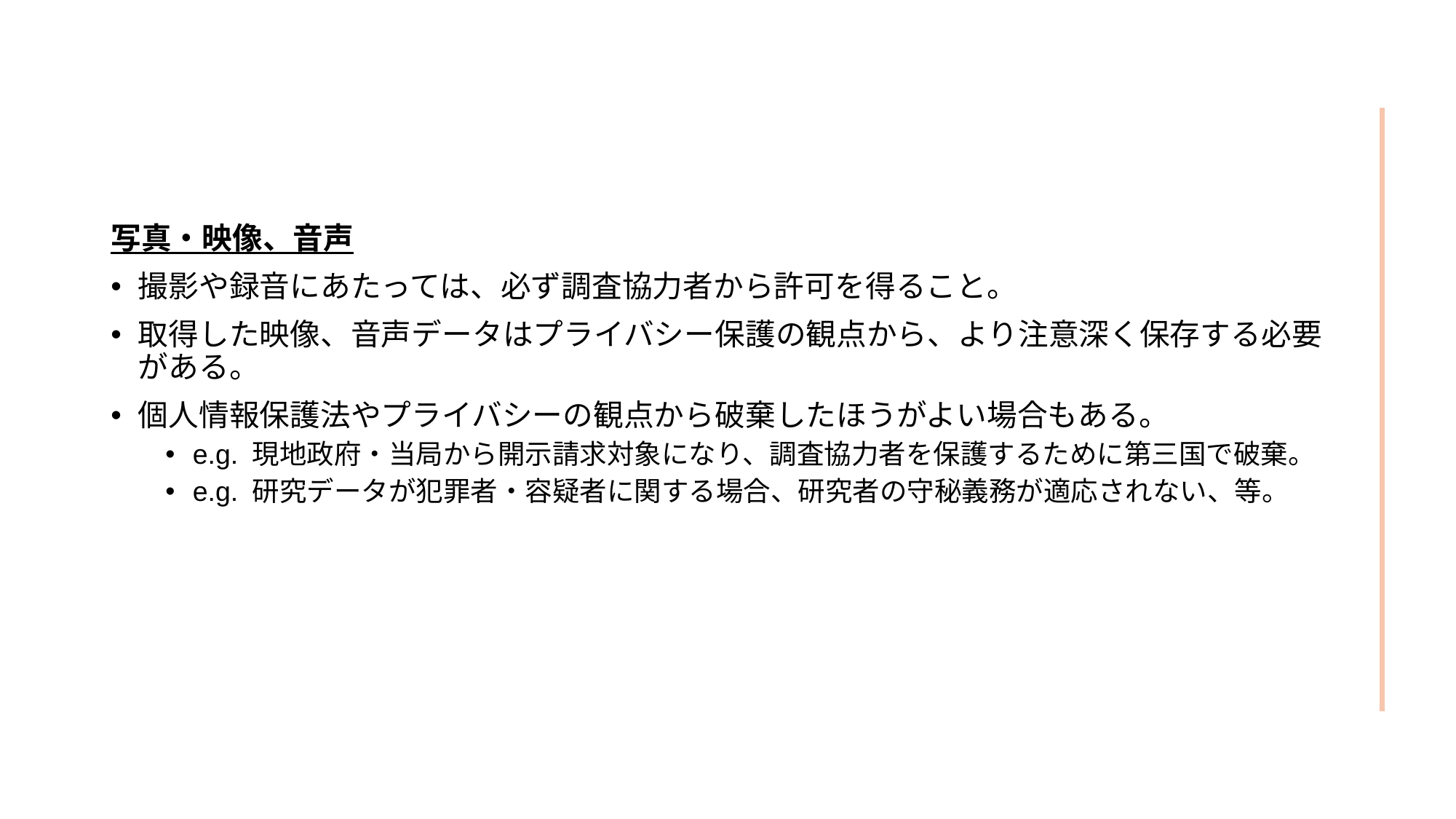

写真・映像、音声
撮影や録音にあたっては、必ず調査協力者から許可を得ること。
取得した映像、音声データはプライバシー保護の観点から、より注意深く保存する必要がある。
個人情報保護法やプライバシーの観点から破棄したほうがよい場合もある。
e.g. 現地政府・当局から開示請求対象になり、調査協力者を保護するために第三国で破棄。
e.g. 研究データが犯罪者・容疑者に関する場合、研究者の守秘義務が適応されない、等。